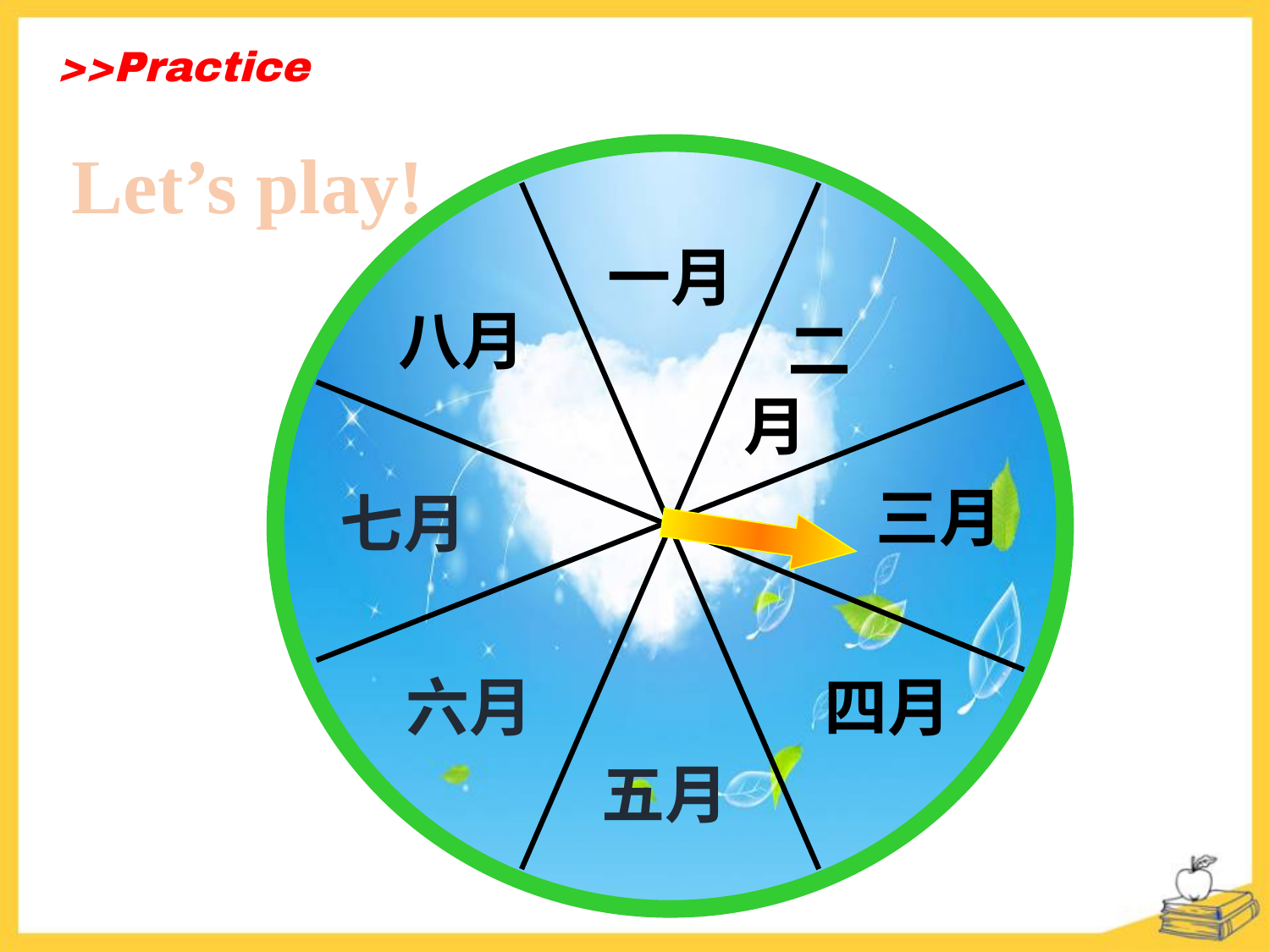

>>Practice
Let’s play!

一月
八月
  二月

 三月
七月
六月
  四月
五月